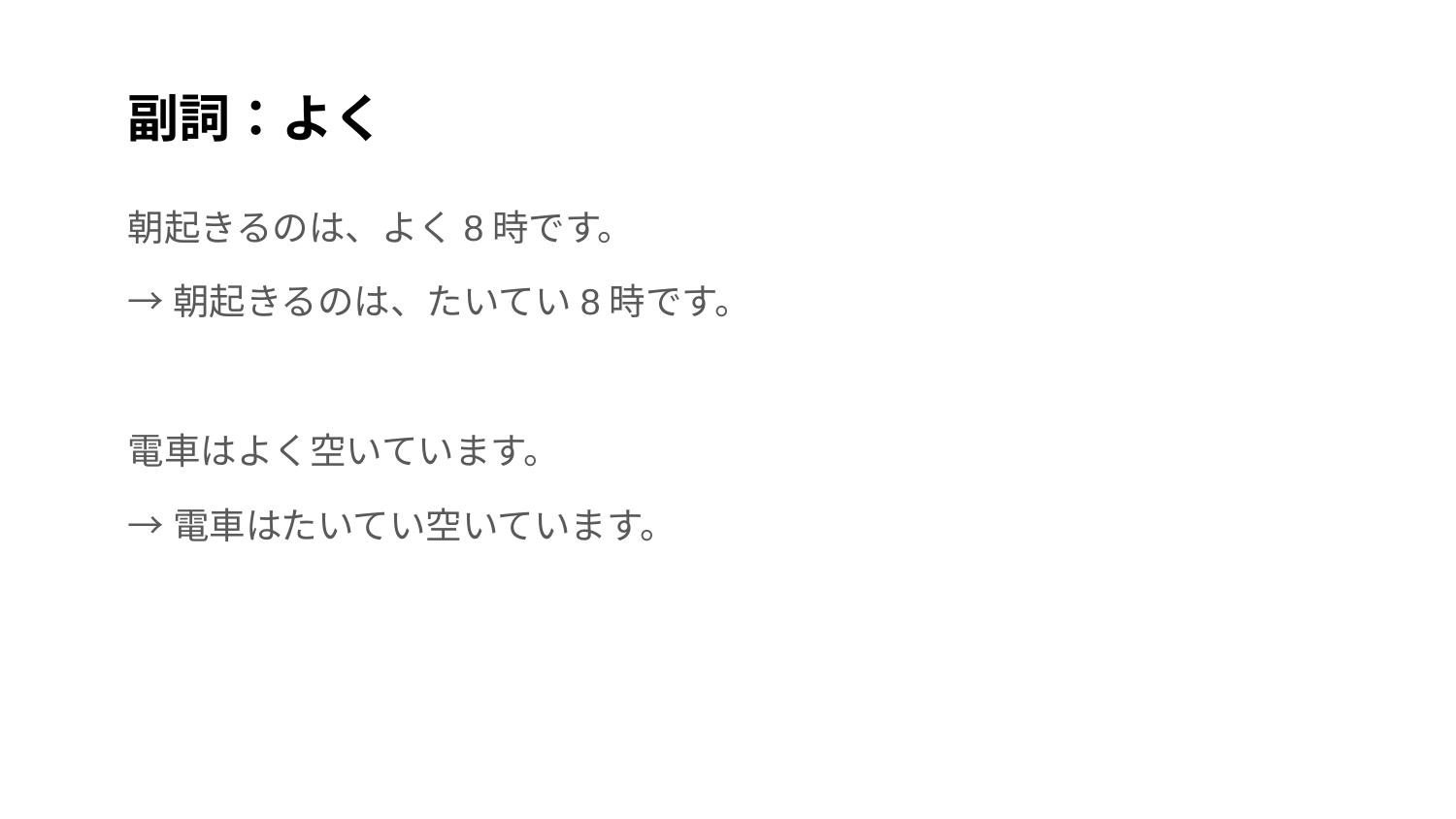

# 副詞：よく
朝起きるのは、よく8時です。
→朝起きるのは、たいてい8時です。

電車はよく空いています。
→電車はたいてい空いています。